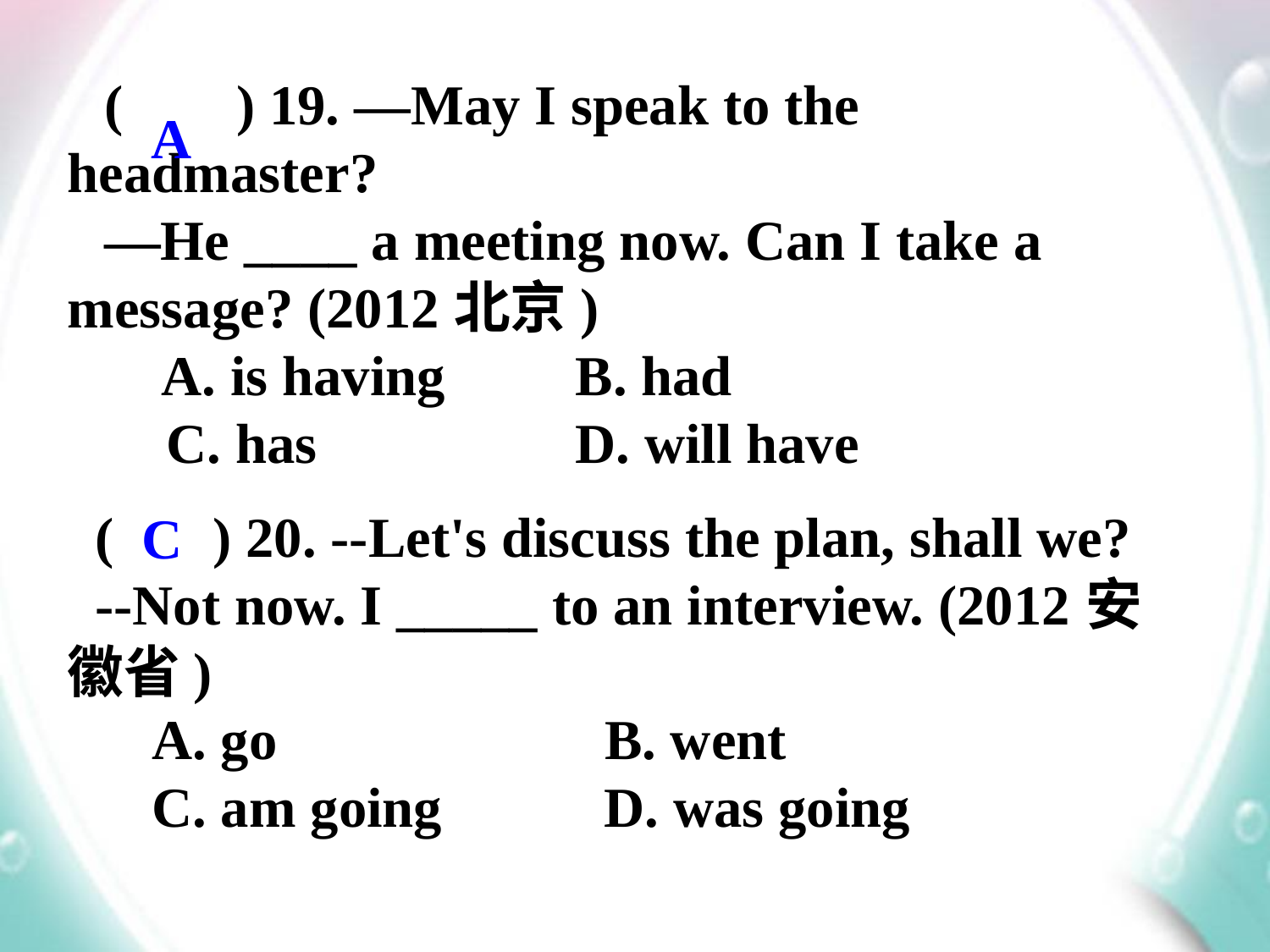

(        ) 19. —May I speak to the headmaster?
—He ____ a meeting now. Can I take a message? (2012北京)
    A. is having		B. had
       C. has			D. will have
A
(       ) 20. --Let's discuss the plan, shall we?
--Not now. I _____ to an interview. (2012安徽省)
    A. go	                    B. went
    C. am going	           D. was going
C